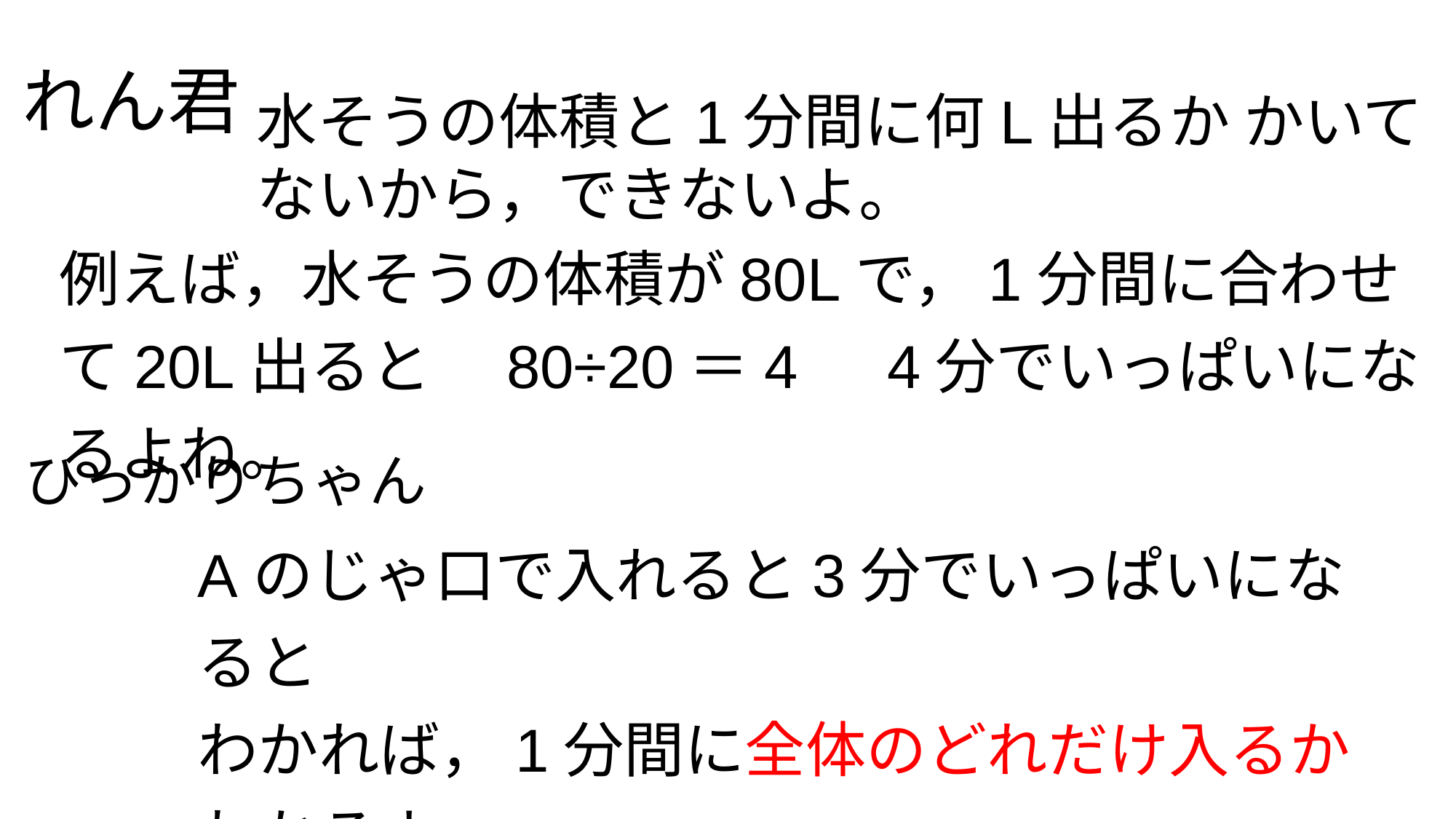

れん君
水そうの体積と1分間に何L出るか かいてないから，できないよ。
例えば，水そうの体積が80Lで，1分間に合わせて20L出ると　80÷20＝4　4分でいっぱいになるよね。
ひっかりちゃん
Aのじゃ口で入れると3分でいっぱいになると
わかれば，1分間に全体のどれだけ入るか
わかるよ。